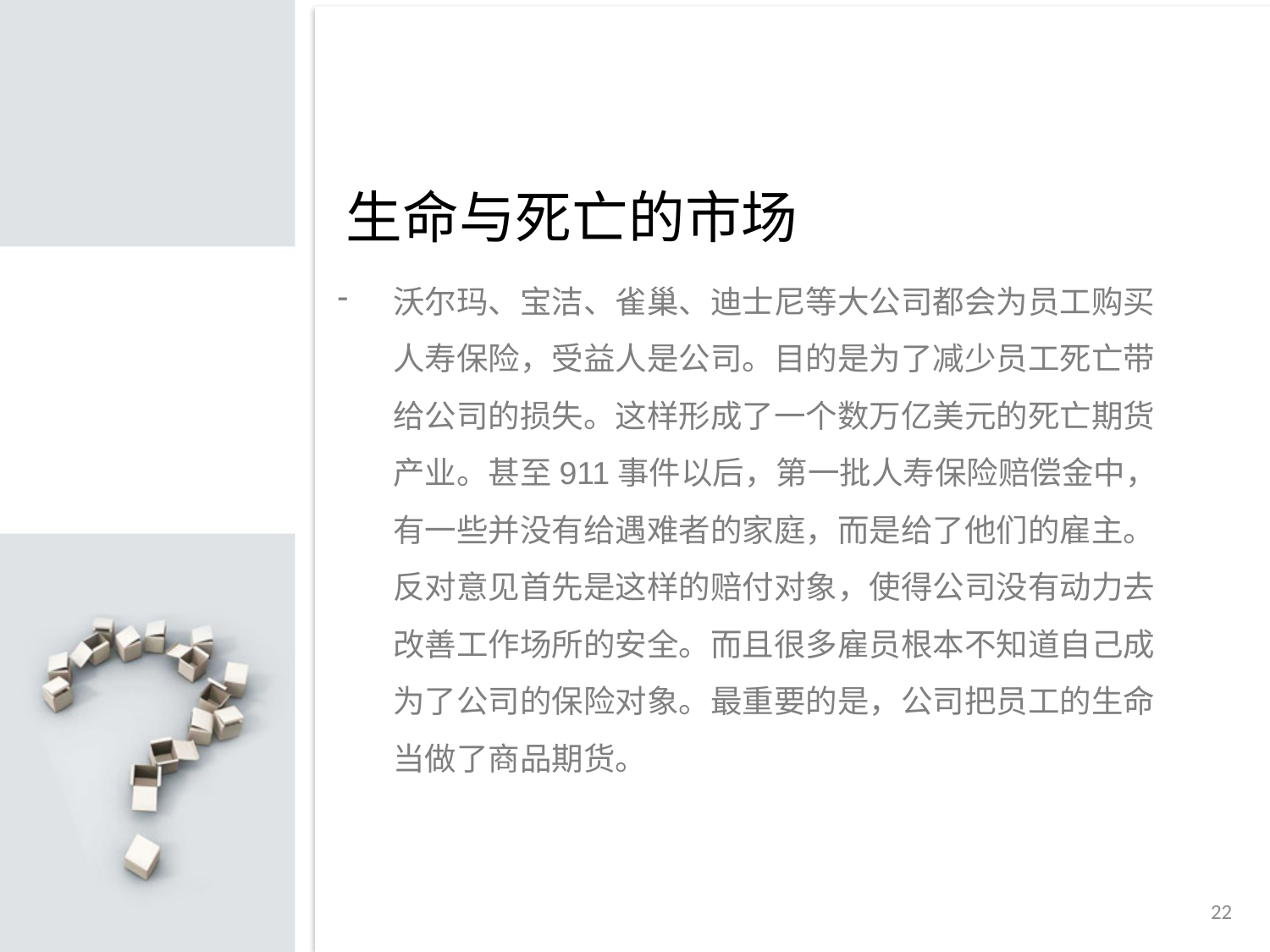

生命与死亡的市场
沃尔玛、宝洁、雀巢、迪士尼等大公司都会为员工购买人寿保险，受益人是公司。目的是为了减少员工死亡带给公司的损失。这样形成了一个数万亿美元的死亡期货产业。甚至911事件以后，第一批人寿保险赔偿金中，有一些并没有给遇难者的家庭，而是给了他们的雇主。反对意见首先是这样的赔付对象，使得公司没有动力去改善工作场所的安全。而且很多雇员根本不知道自己成为了公司的保险对象。最重要的是，公司把员工的生命当做了商品期货。
点击添加标题
点击添加标题
点击添加标题
22